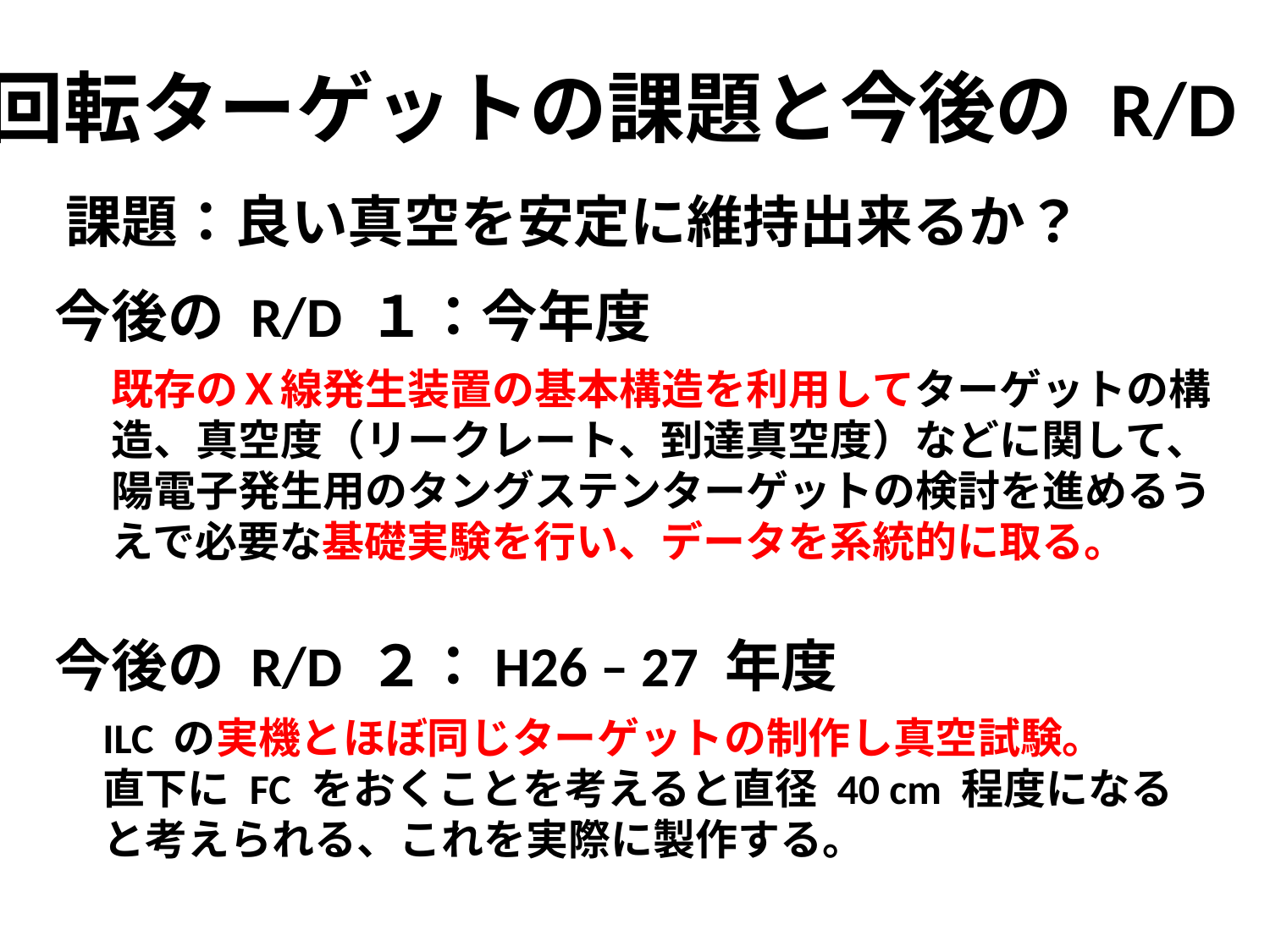

回転ターゲットの課題と今後の R/D

課題：良い真空を安定に維持出来るか？
今後の R/D １：今年度
既存のＸ線発生装置の基本構造を利用してターゲットの構造、真空度（リークレート、到達真空度）などに関して、陽電子発生用のタングステンターゲットの検討を進めるうえで必要な基礎実験を行い、データを系統的に取る。
今後の R/D ２：H26 – 27 年度
ILC の実機とほぼ同じターゲットの制作し真空試験。
直下に FC をおくことを考えると直径 40 cm 程度になると考えられる、これを実際に製作する。